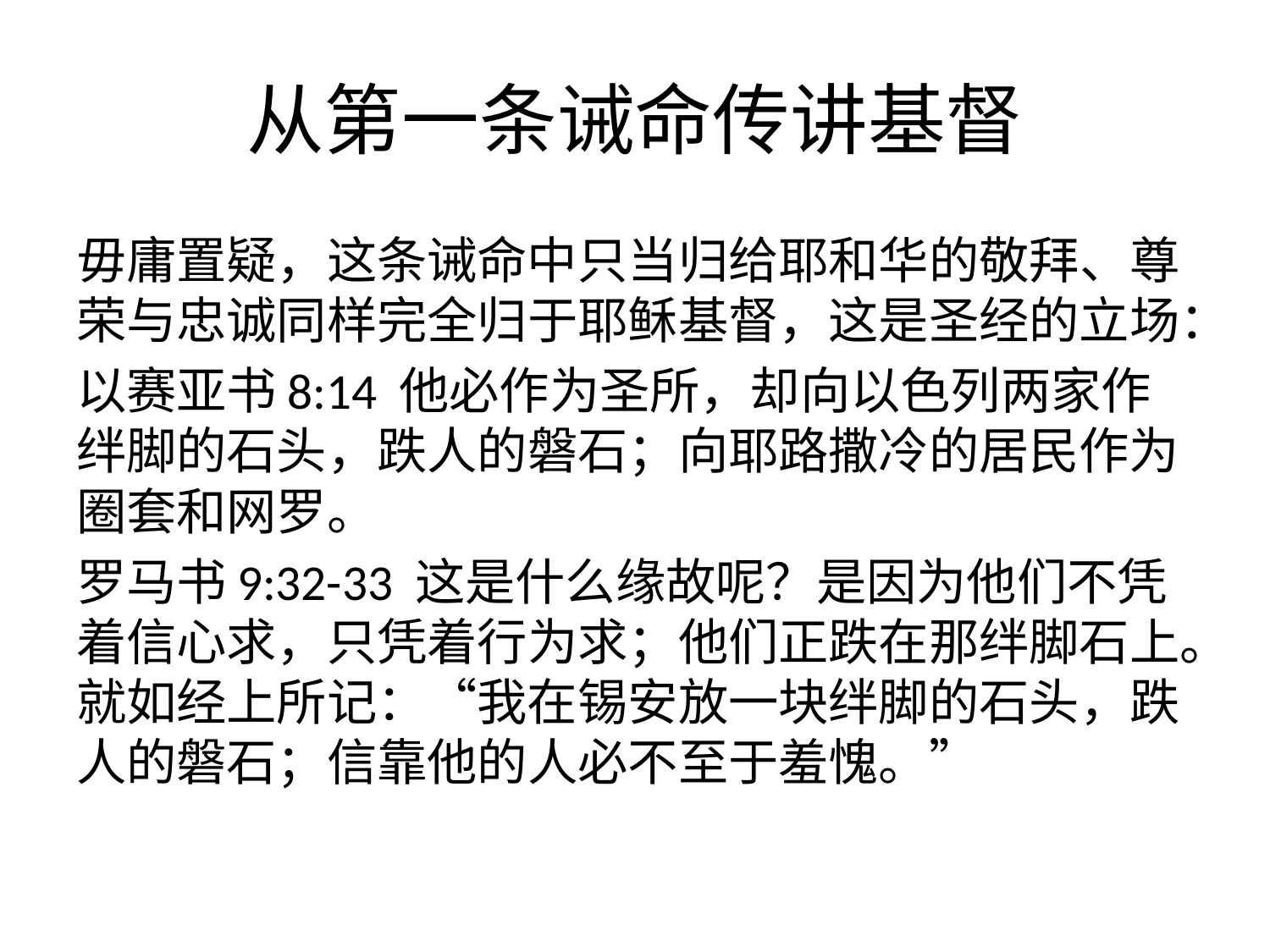

# 从第一条诫命传讲基督
毋庸置疑，这条诫命中只当归给耶和华的敬拜、尊荣与忠诚同样完全归于耶稣基督，这是圣经的立场：
以赛亚书8:14 他必作为圣所，却向以色列两家作绊脚的石头，跌人的磐石；向耶路撒冷的居民作为圈套和网罗。
罗马书9:32-33 这是什么缘故呢？是因为他们不凭着信心求，只凭着行为求；他们正跌在那绊脚石上。就如经上所记：“我在锡安放一块绊脚的石头，跌人的磐石；信靠他的人必不至于羞愧。”